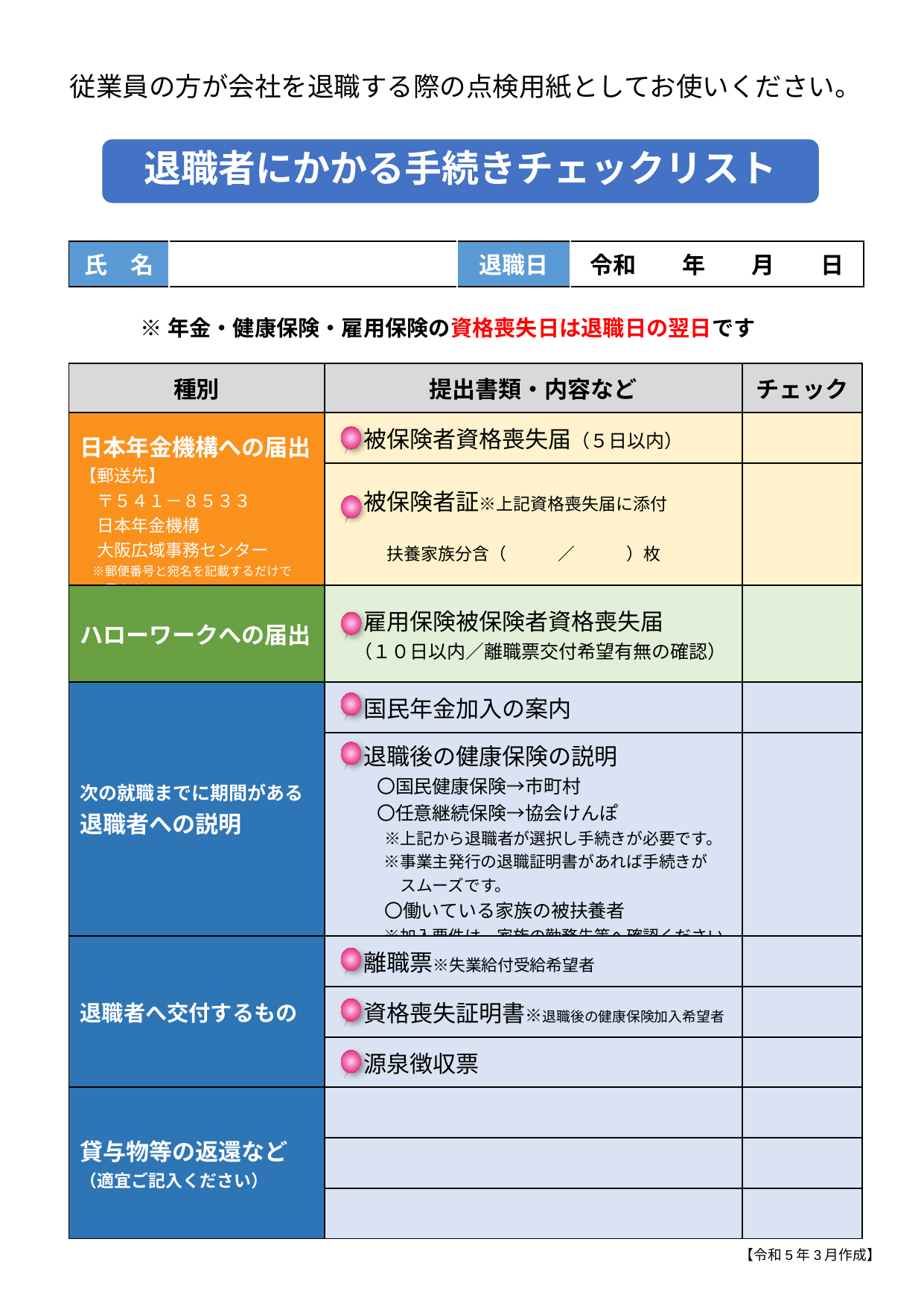

従業員の方が会社を退職する際の点検用紙としてお使いください。

退職者にかかる手続きチェックリスト
| 氏　名 |  | 退職日 | 令和　　年　　月　　日 |
| --- | --- | --- | --- |
※年金・健康保険・雇用保険の資格喪失日は退職日の翌日です
| 種別 | 提出書類・内容など | チェック |
| --- | --- | --- |
| 日本年金機構への届出 【郵送先】 　〒５４１－８５３３ 　日本年金機構 　大阪広域事務センター 　※郵便番号と宛名を記載するだけで 　　届きます | 被保険者資格喪失届（５日以内） |  |
|  | 被保険者証※上記資格喪失届に添付 　　　扶養家族分含（　　　／　　　）枚 |  |
| ハローワークへの届出 | 雇用保険被保険者資格喪失届 　（１０日以内／離職票交付希望有無の確認） |  |
| 次の就職までに期間がある退職者への説明 | 国民年金加入の案内 |  |
|  | 退職後の健康保険の説明 　 　〇国民健康保険→市町村 　　 〇任意継続保険→協会けんぽ 　　　※上記から退職者が選択し手続きが必要です。 　　　※事業主発行の退職証明書があれば手続きが 　　　　スムーズです。 　　　〇働いている家族の被扶養者 　　　※加入要件は、家族の勤務先等へ確認ください。 |  |
| 退職者へ交付するもの | 離職票※失業給付受給希望者 |  |
|  | 資格喪失証明書※退職後の健康保険加入希望者 |  |
|  | 源泉徴収票 |  |
| 貸与物等の返還など （適宜ご記入ください） |  |  |
|  |  |  |
|  |  |  |

【令和5年3月作成】